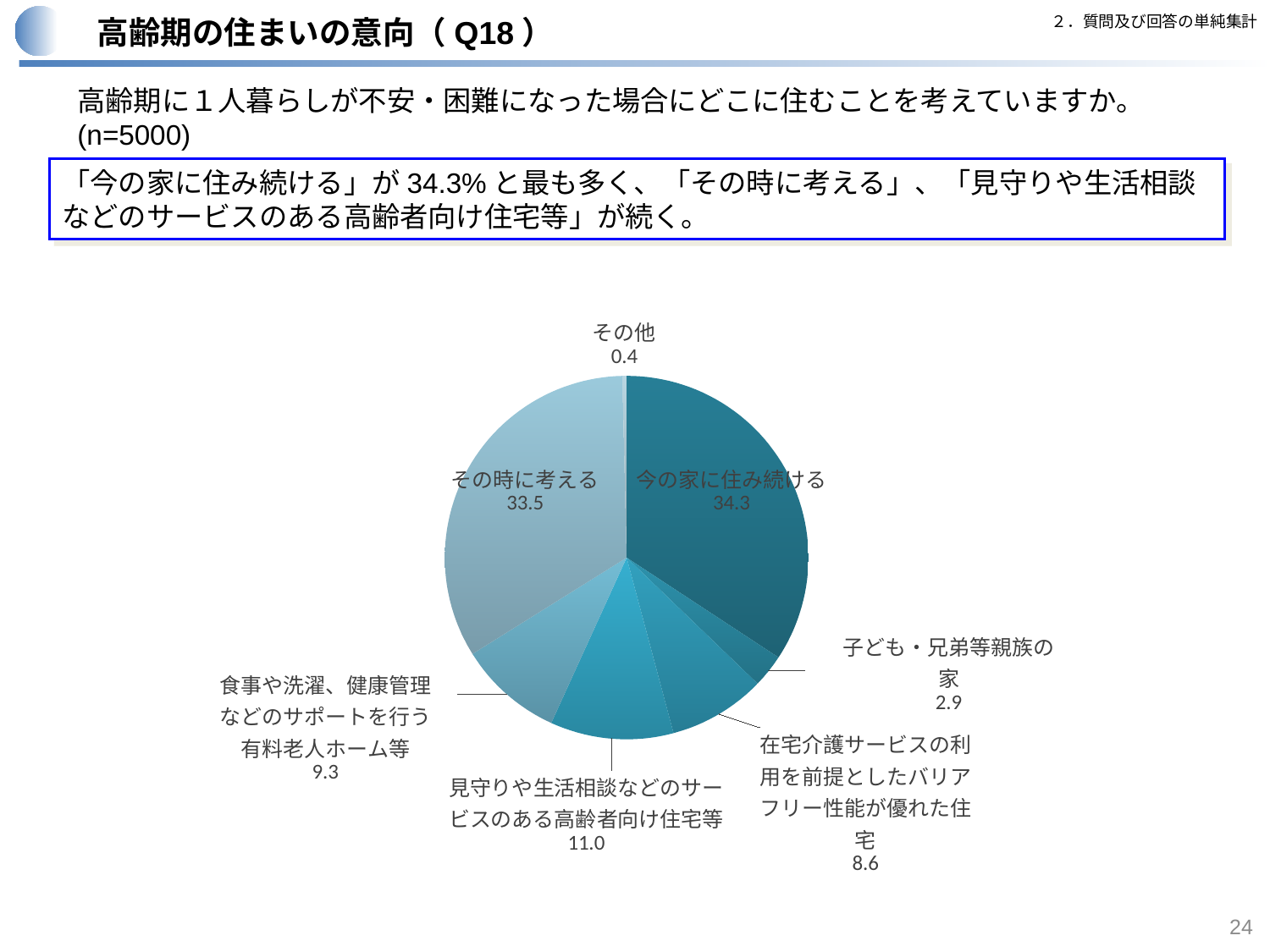

２．質問及び回答の単純集計

高齢期の住まいの意向（Q18）

高齢期に１人暮らしが不安・困難になった場合にどこに住むことを考えていますか。(n=5000)
「今の家に住み続ける」が34.3%と最も多く、「その時に考える」、「見守りや生活相談などのサービスのある高齢者向け住宅等」が続く。

### Chart

| Category |  |
|---|---|
| 今の家に住み続ける | 34.26 |
| 子ども・兄弟等親族の家 | 2.94 |
| 在宅介護サービスの利用を前提としたバリアフリー性能が優れた住宅 | 8.64 |
| 見守りや生活相談などのサービスのある高齢者向け住宅等 | 10.96 |
| 食事や洗濯、健康管理などのサポートを行う有料老人ホーム等 | 9.3 |
| その時に考える | 33.52 |
| その他 | 0.38 |
24